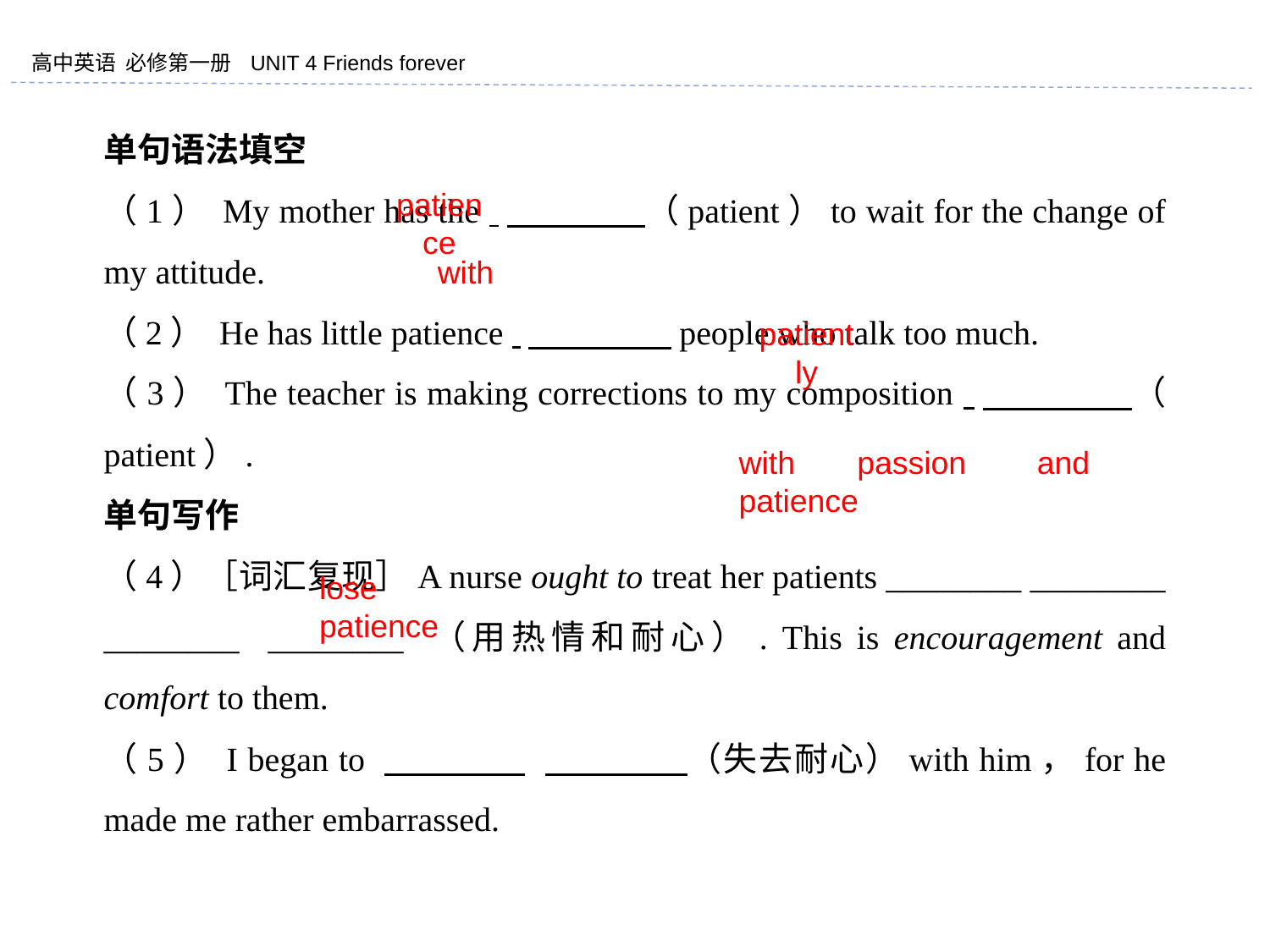

单句语法填空
（1） My mother has the  　　　　（patient）to wait for the change of my attitude.
（2） He has little patience  　　　　 people who talk too much.
（3） The teacher is making corrections to my composition  　　　　 （ patient）.
单句写作
（4）［词汇复现］A nurse ought to treat her patients ________ ________ ________  ________ （用热情和耐心）. This is encouragement and comfort to them.
（5） I began to 　　　　  　　　　（失去耐心）with him，for he made me rather embarrassed.
patience
with
patiently
with       passion        and       patience
lose       patience